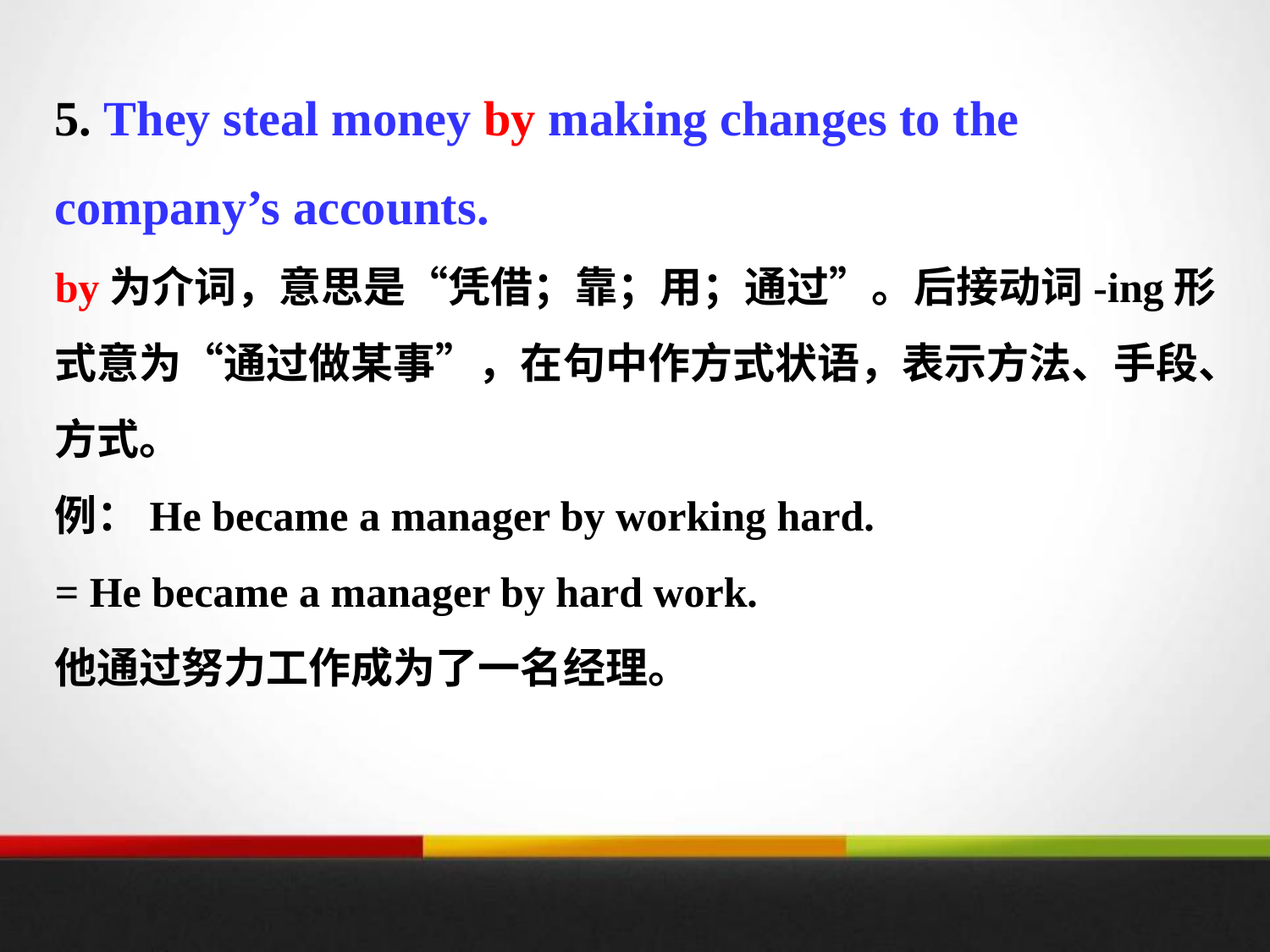

5. They steal money by making changes to the company’s accounts.
by为介词，意思是“凭借；靠；用；通过”。后接动词-ing形式意为“通过做某事”，在句中作方式状语，表示方法、手段、方式。
例：He became a manager by working hard.
= He became a manager by hard work.
他通过努力工作成为了一名经理。